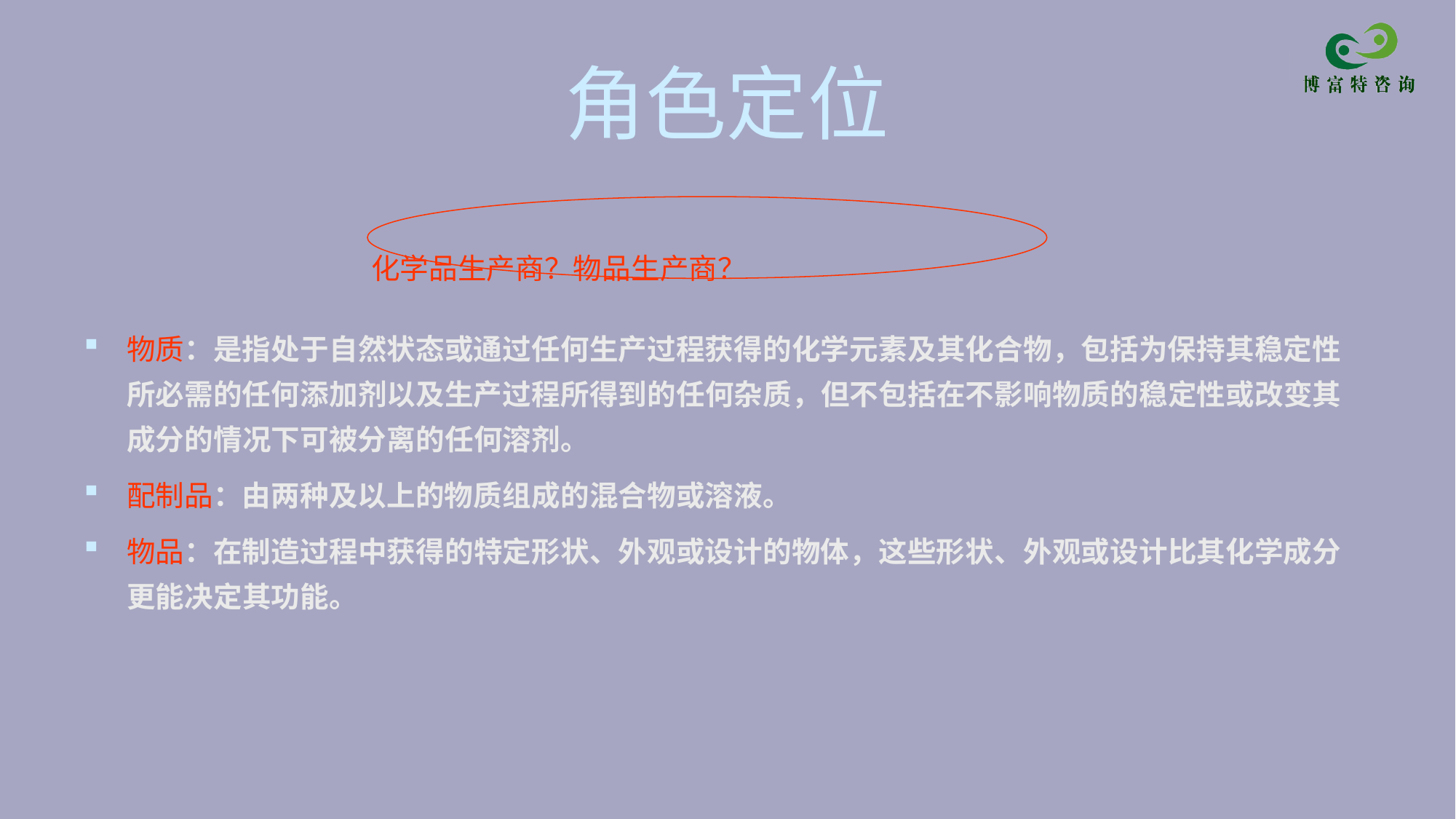

# 角色定位
                    化学品生产商？物品生产商？
物质：是指处于自然状态或通过任何生产过程获得的化学元素及其化合物，包括为保持其稳定性所必需的任何添加剂以及生产过程所得到的任何杂质，但不包括在不影响物质的稳定性或改变其成分的情况下可被分离的任何溶剂。
配制品：由两种及以上的物质组成的混合物或溶液。
物品：在制造过程中获得的特定形状、外观或设计的物体，这些形状、外观或设计比其化学成分更能决定其功能。